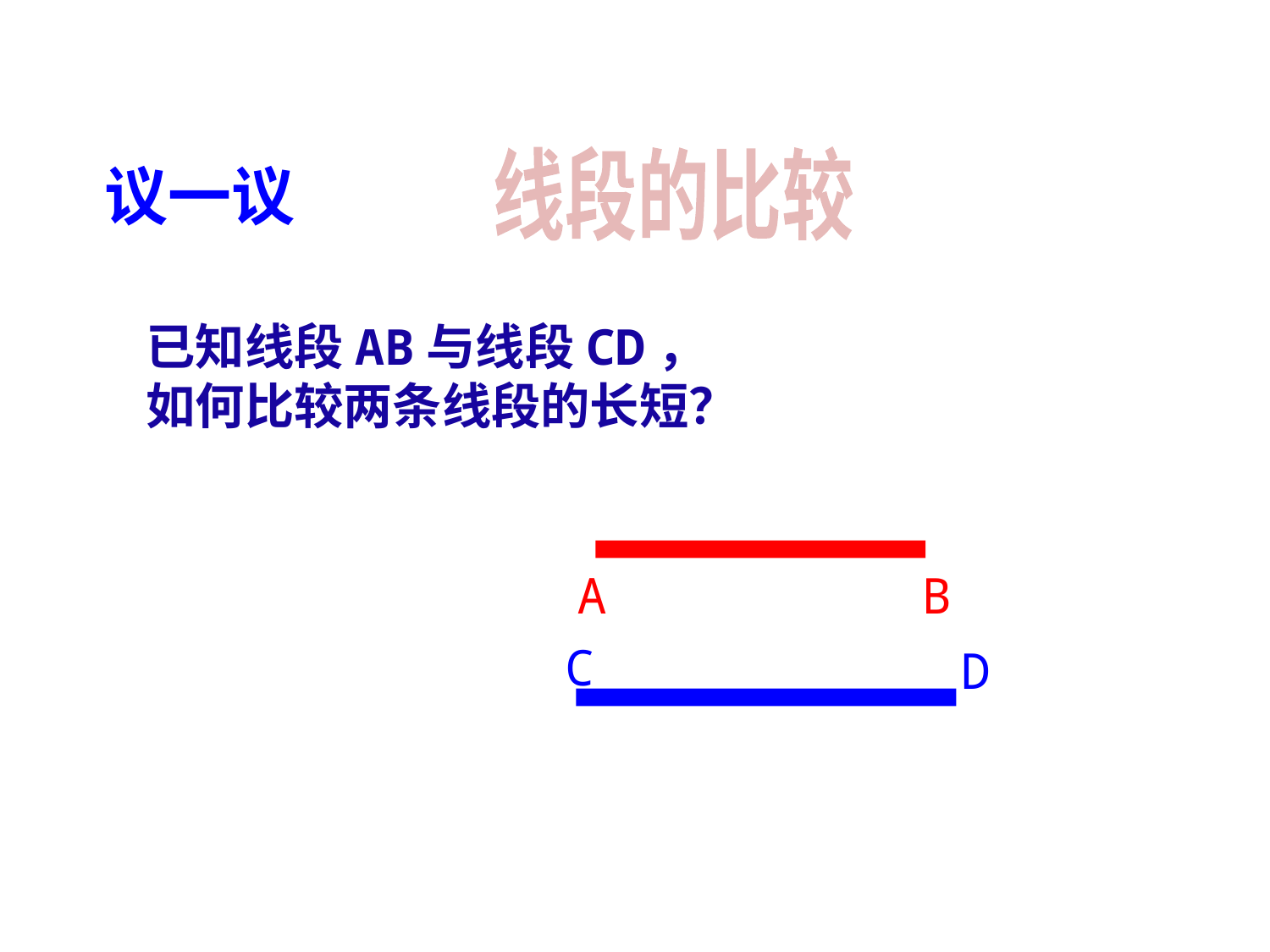

线段的比较
议一议
已知线段AB与线段CD，
如何比较两条线段的长短？

A
B
C
D